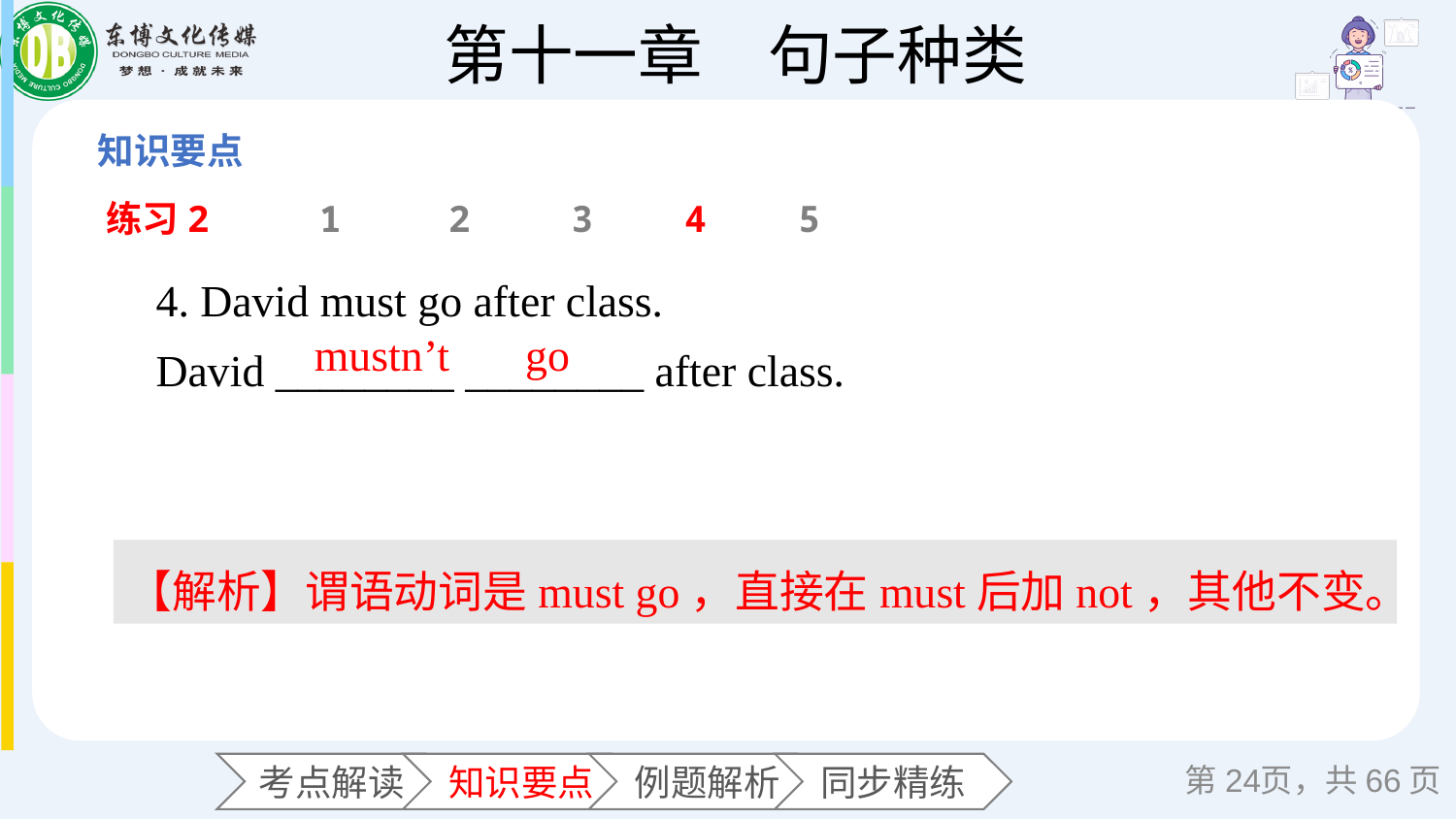

练习2
1
2
3
4
5
4. David must go after class.
David ________ ________ after class.
mustn’t
go
【解析】谓语动词是must go，直接在must后加not，其他不变。
第24页，共66页